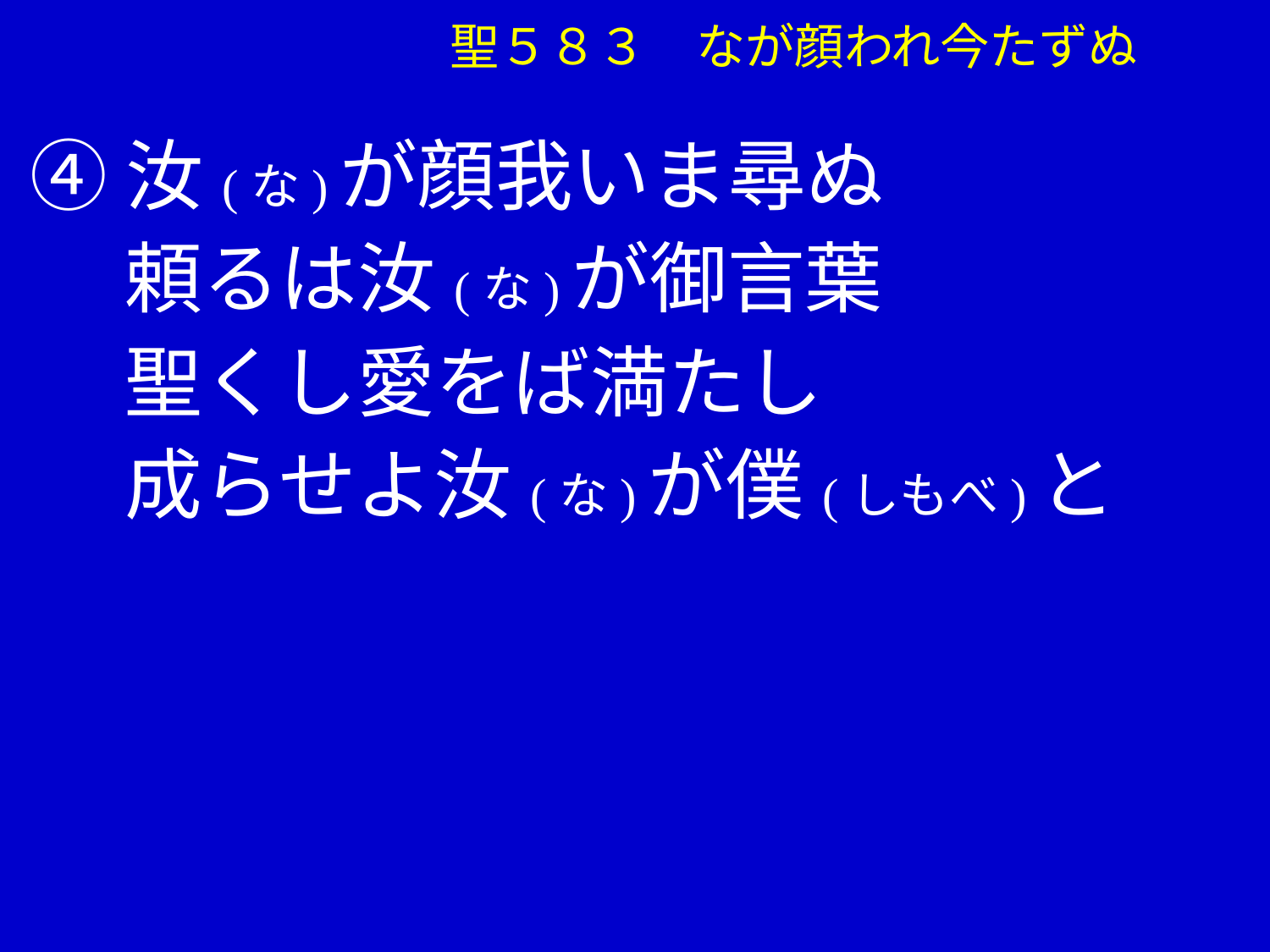

聖５８３　なが顔われ今たずぬ
 ④汝(な)が顔我いま尋ぬ
　  頼るは汝(な)が御言葉
　  聖くし愛をば満たし
　  成らせよ汝(な)が僕(しもべ)と